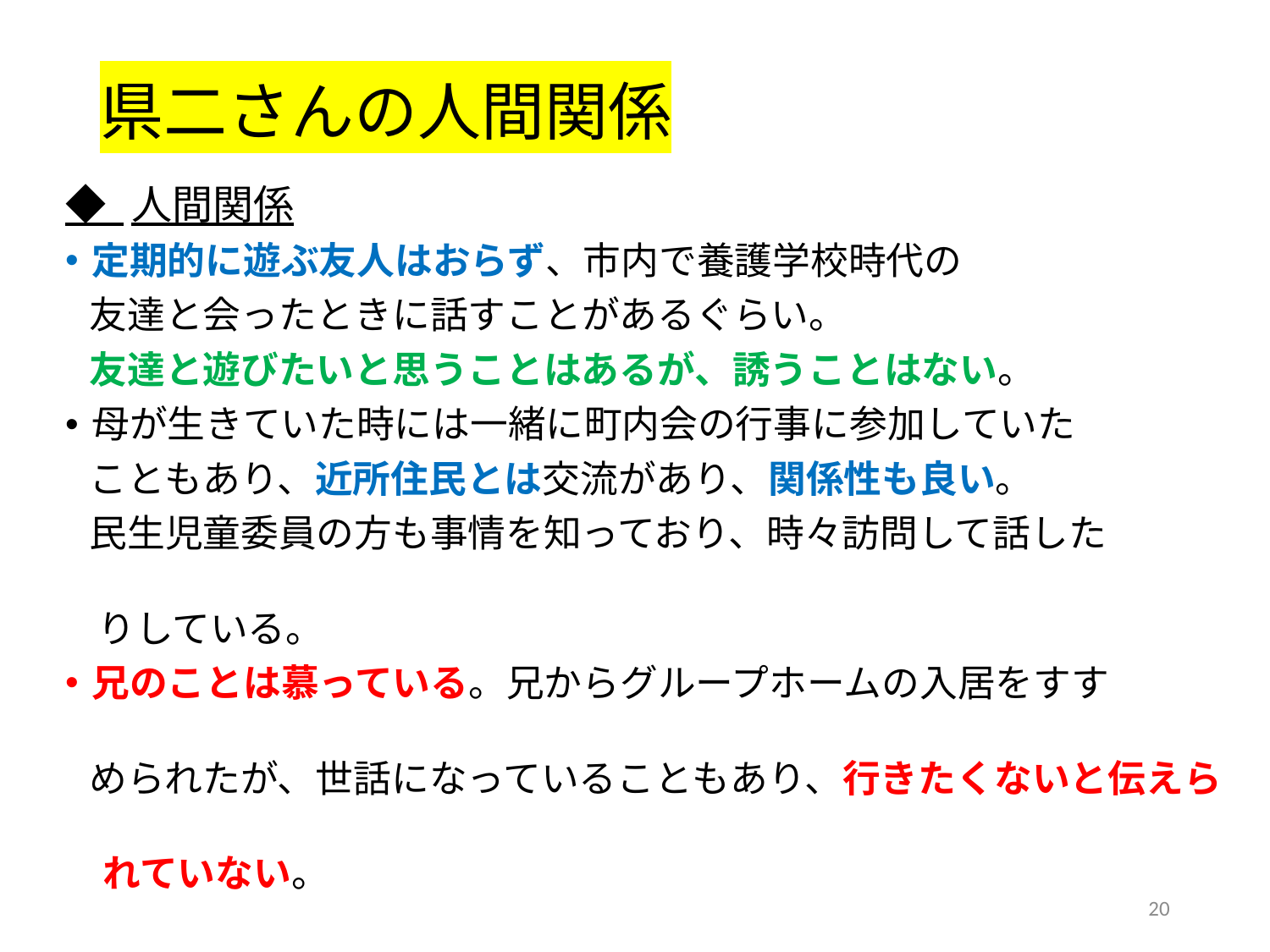

# 県二さんの人間関係
◆  人間関係
定期的に遊ぶ友人はおらず、市内で養護学校時代の
  友達と会ったときに話すことがあるぐらい。
  友達と遊びたいと思うことはあるが、誘うことはない。
母が生きていた時には一緒に町内会の行事に参加していた
  こともあり、近所住民とは交流があり、関係性も良い。
  民生児童委員の方も事情を知っており、時々訪問して話した
   りしている。
兄のことは慕っている。兄からグループホームの入居をすす
  められたが、世話になっていることもあり、行きたくないと伝えら
　れていない。
20